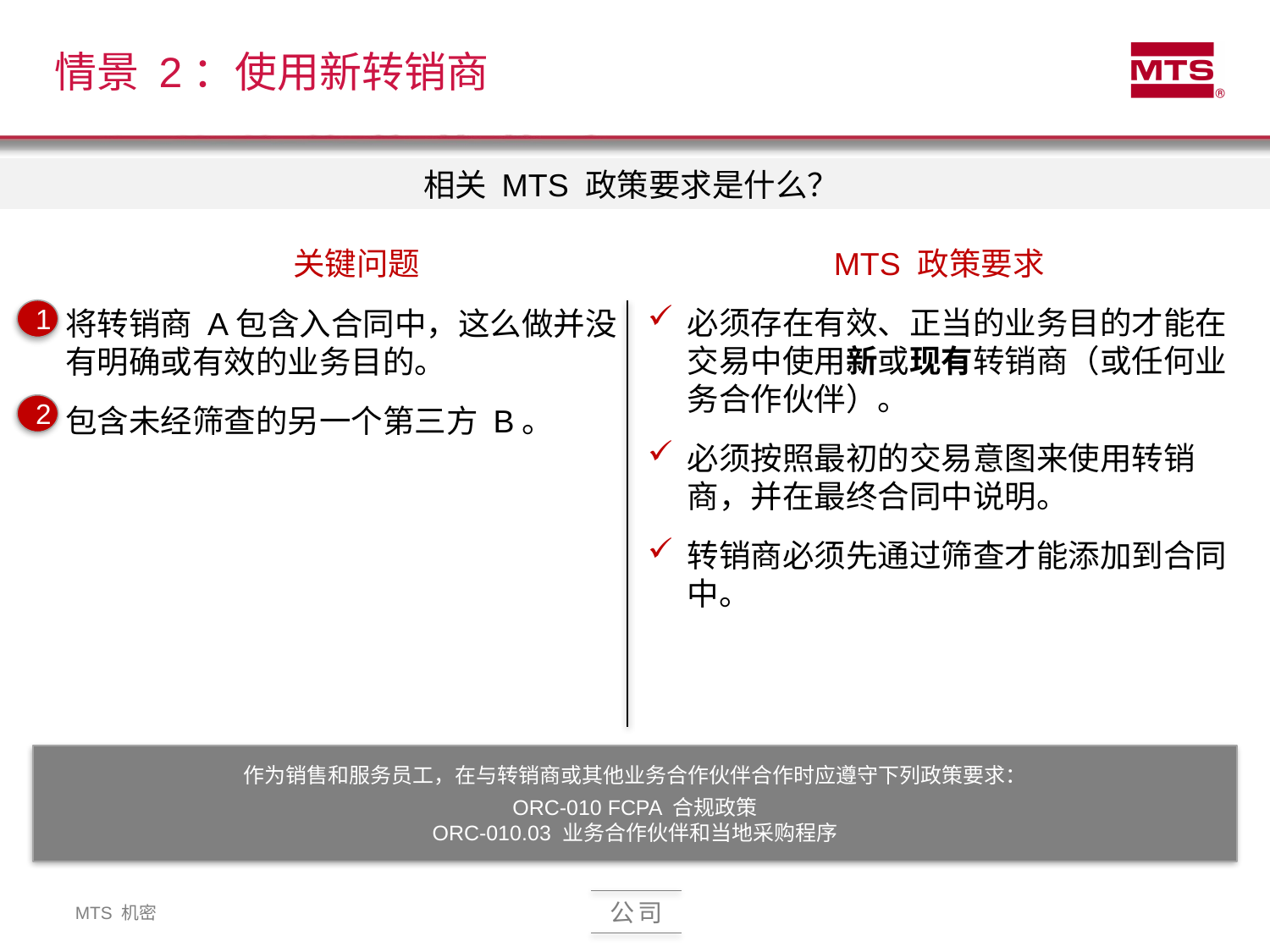

# 情景 2：使用新转销商
相关 MTS 政策要求是什么？
关键问题
MTS 政策要求
将转销商 A包含入合同中，这么做并没有明确或有效的业务目的。
包含未经筛查的另一个第三方 B。

必须存在有效、正当的业务目的才能在交易中使用新或现有转销商（或任何业务合作伙伴）。
必须按照最初的交易意图来使用转销商，并在最终合同中说明。
转销商必须先通过筛查才能添加到合同中。
1
2
作为销售和服务员工，在与转销商或其他业务合作伙伴合作时应遵守下列政策要求：

ORC-010 FCPA 合规政策
ORC-010.03 业务合作伙伴和当地采购程序